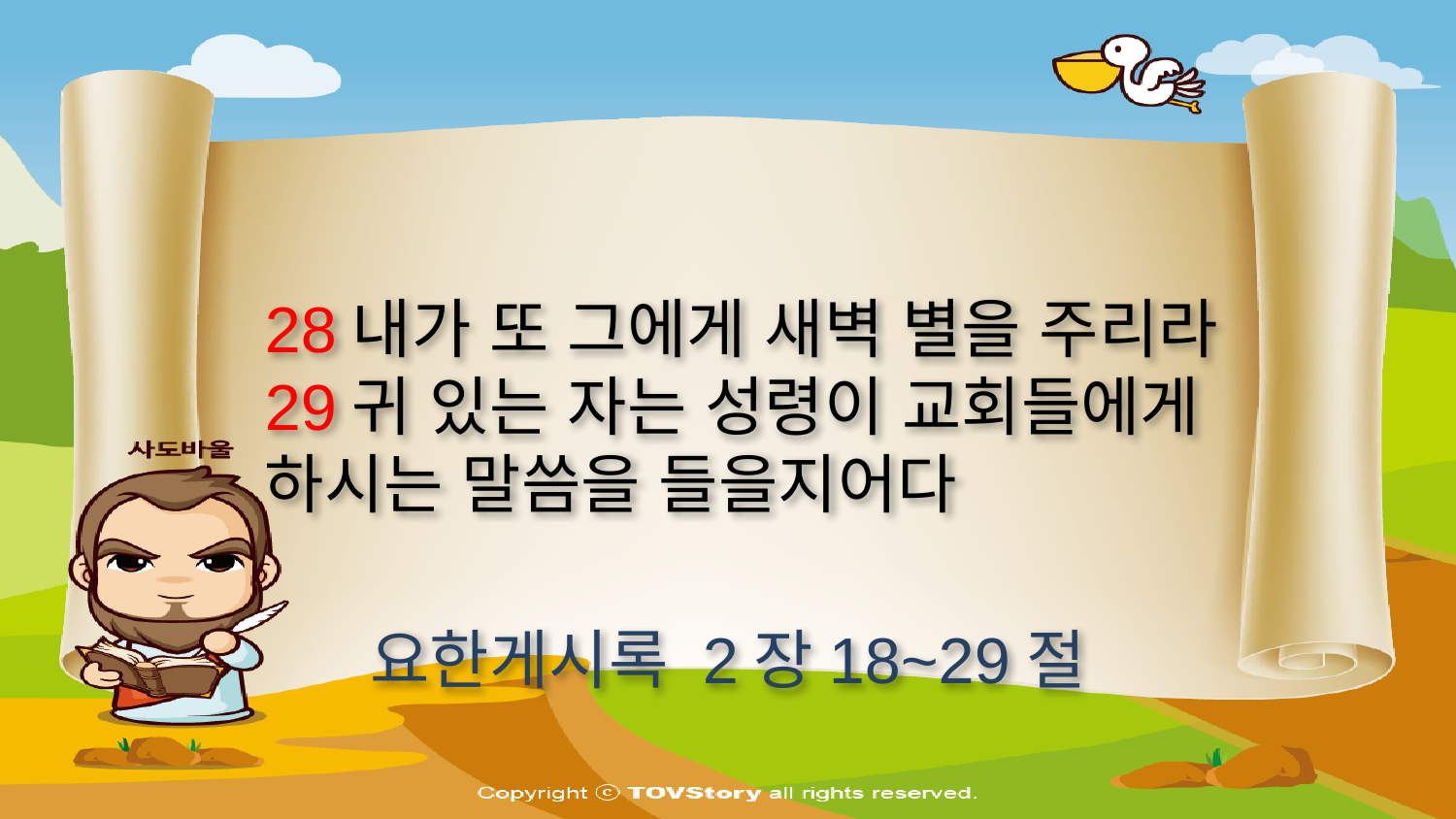

28내가 또 그에게 새벽 별을 주리라
29귀 있는 자는 성령이 교회들에게 하시는 말씀을 들을지어다
요한게시록 2장18~29절